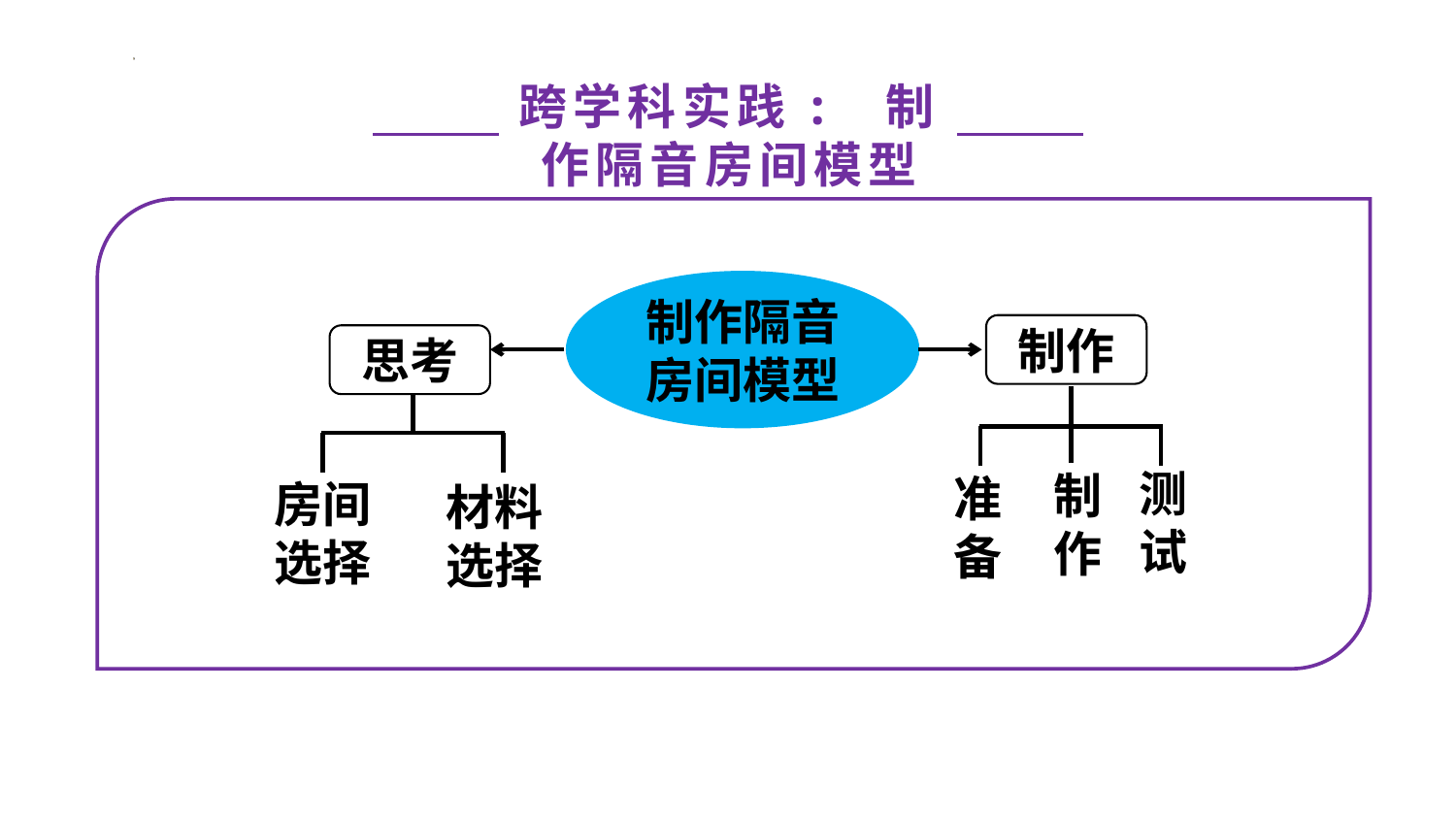

跨学科实践: 制作隔音房间模型

制作隔音
房间模型
制作
思考
测试
制作
准备
房间选择
材料选择